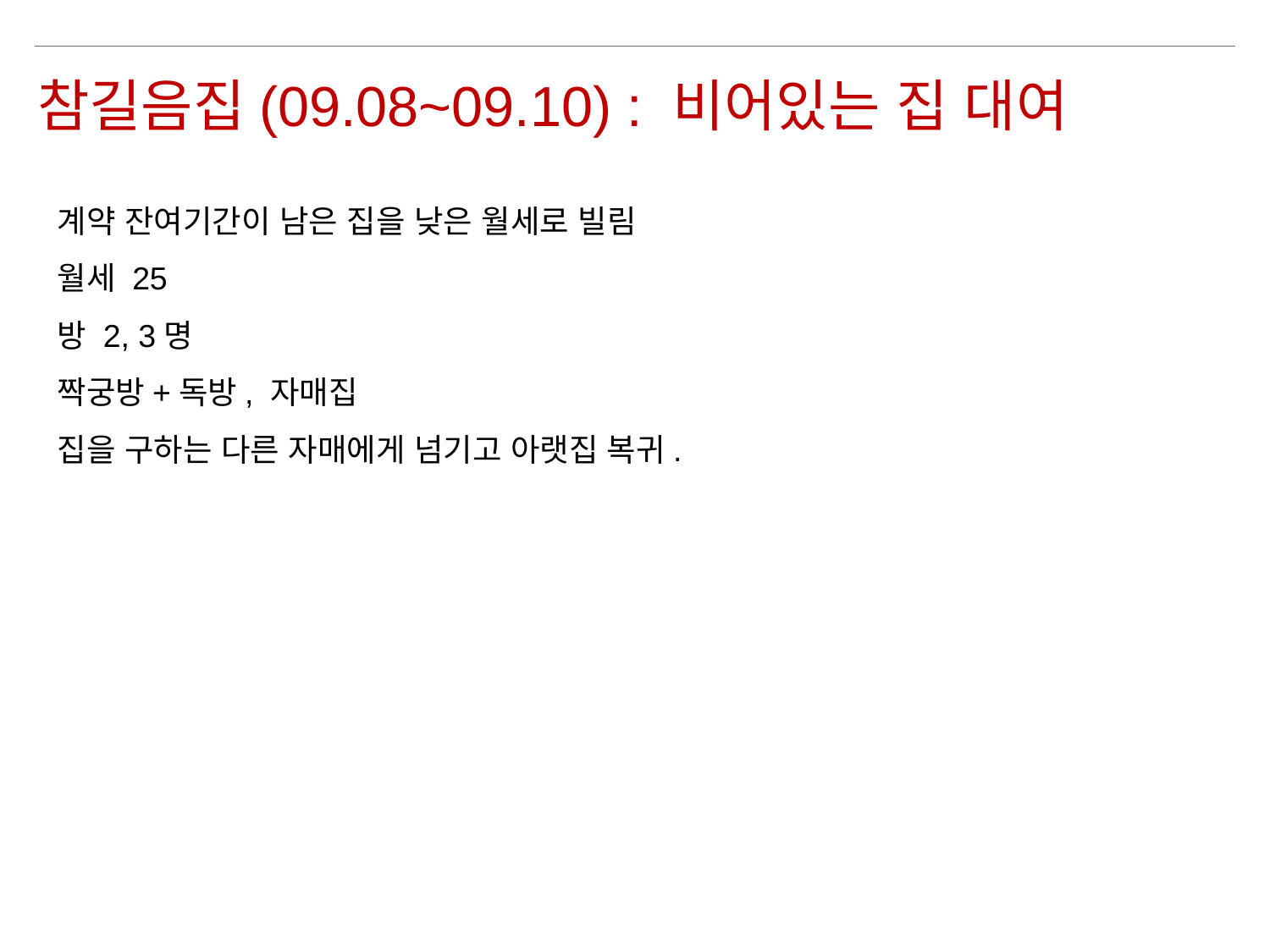

참길음집(09.08~09.10) : 비어있는 집 대여
계약 잔여기간이 남은 집을 낮은 월세로 빌림
월세 25
방 2, 3명
짝궁방+독방, 자매집
집을 구하는 다른 자매에게 넘기고 아랫집 복귀.